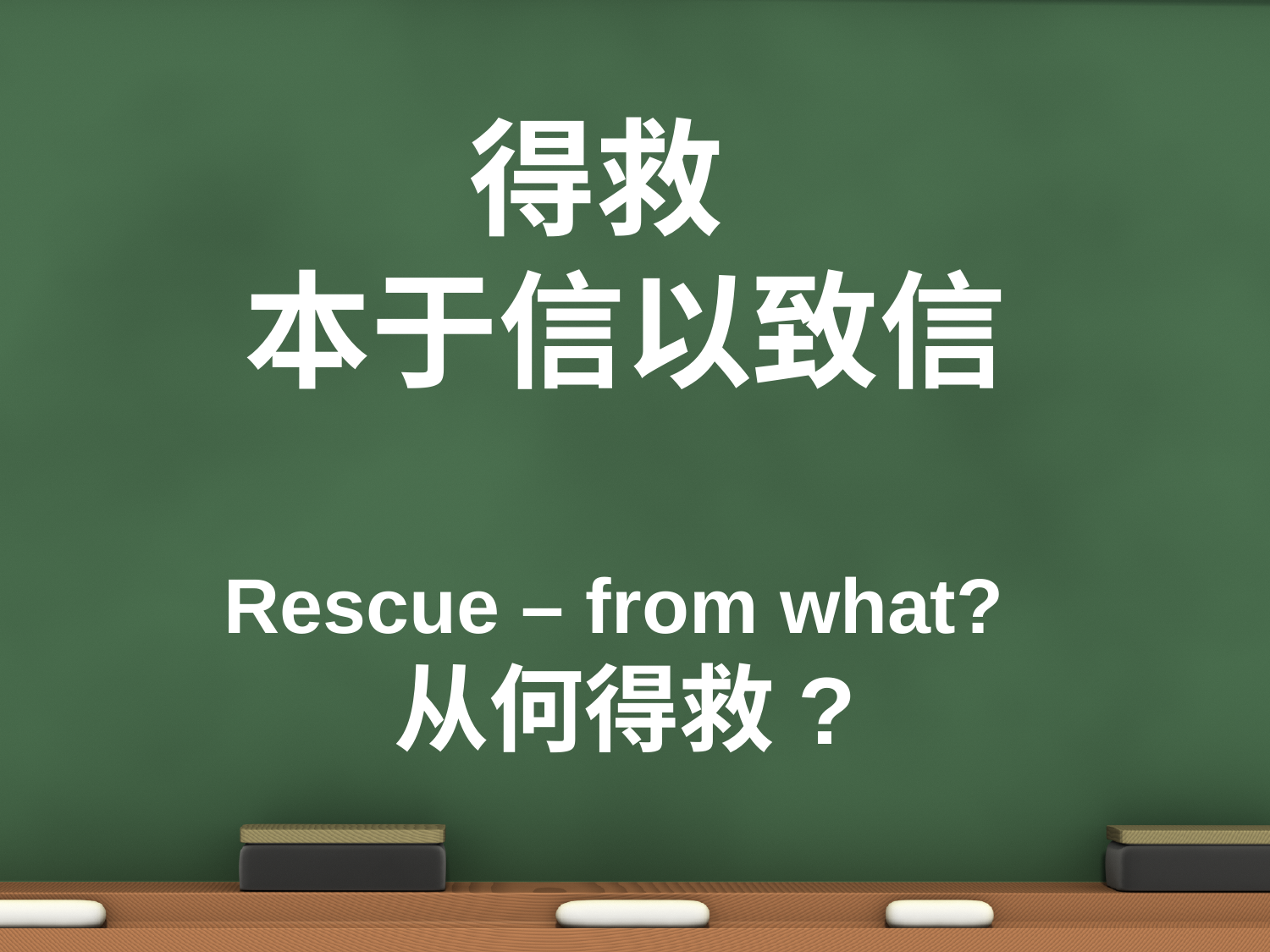

得救
本于信以致信

Rescue – from what?
从何得救?